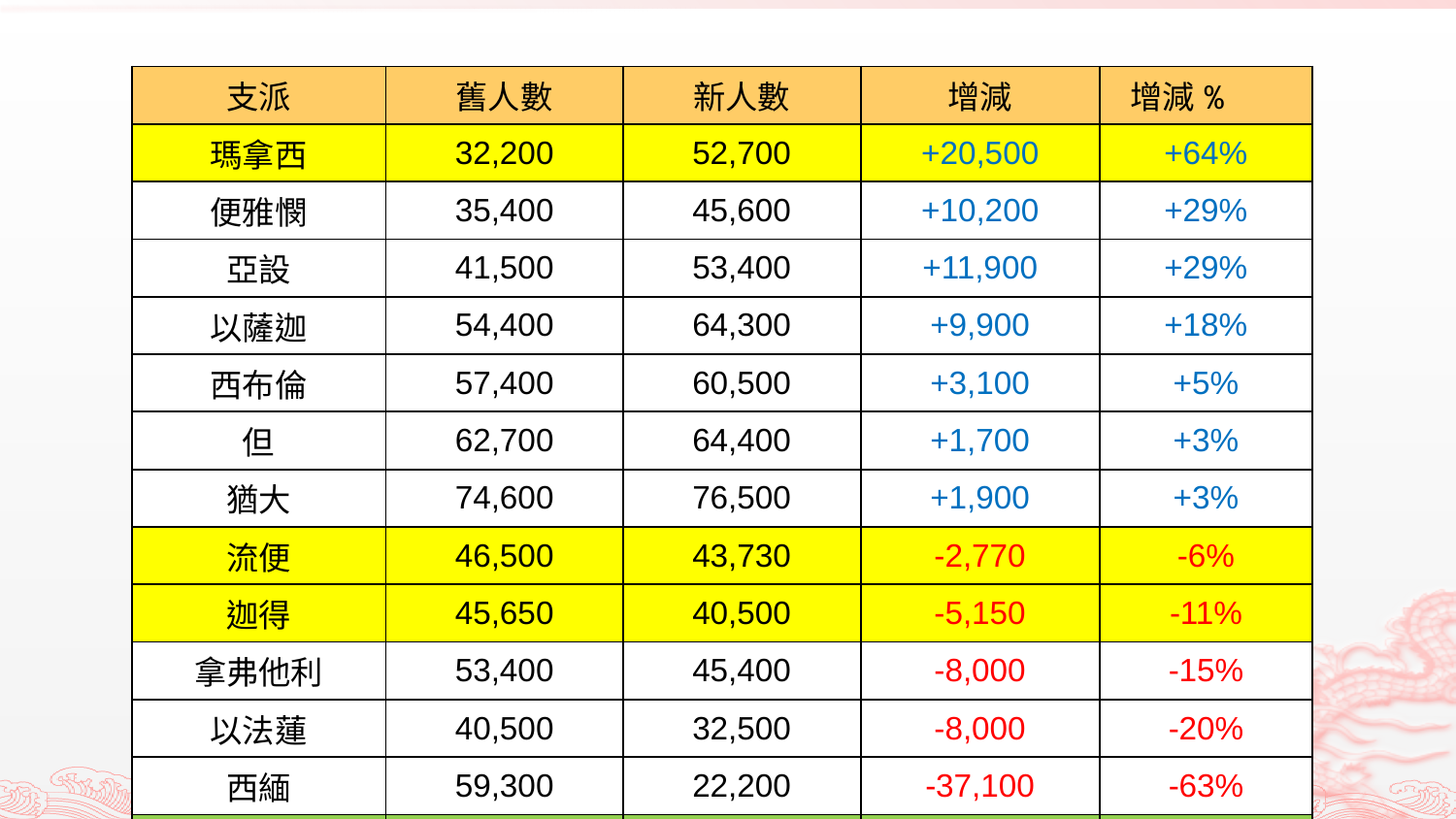

| 支派 | 舊人數 | 新人數 | 增減 | 增減% |
| --- | --- | --- | --- | --- |
| 瑪拿西 | 32,200 | 52,700 | +20,500 | +64% |
| 便雅憫 | 35,400 | 45,600 | +10,200 | +29% |
| 亞設 | 41,500 | 53,400 | +11,900 | +29% |
| 以薩迦 | 54,400 | 64,300 | +9,900 | +18% |
| 西布倫 | 57,400 | 60,500 | +3,100 | +5% |
| 但 | 62,700 | 64,400 | +1,700 | +3% |
| 猶大 | 74,600 | 76,500 | +1,900 | +3% |
| 流便 | 46,500 | 43,730 | -2,770 | -6% |
| 迦得 | 45,650 | 40,500 | -5,150 | -11% |
| 拿弗他利 | 53,400 | 45,400 | -8,000 | -15% |
| 以法蓮 | 40,500 | 32,500 | -8,000 | -20% |
| 西緬 | 59,300 | 22,200 | -37,100 | -63% |
| 總計 | 603,550 | 601,730 | -1,820 | -0.3% |